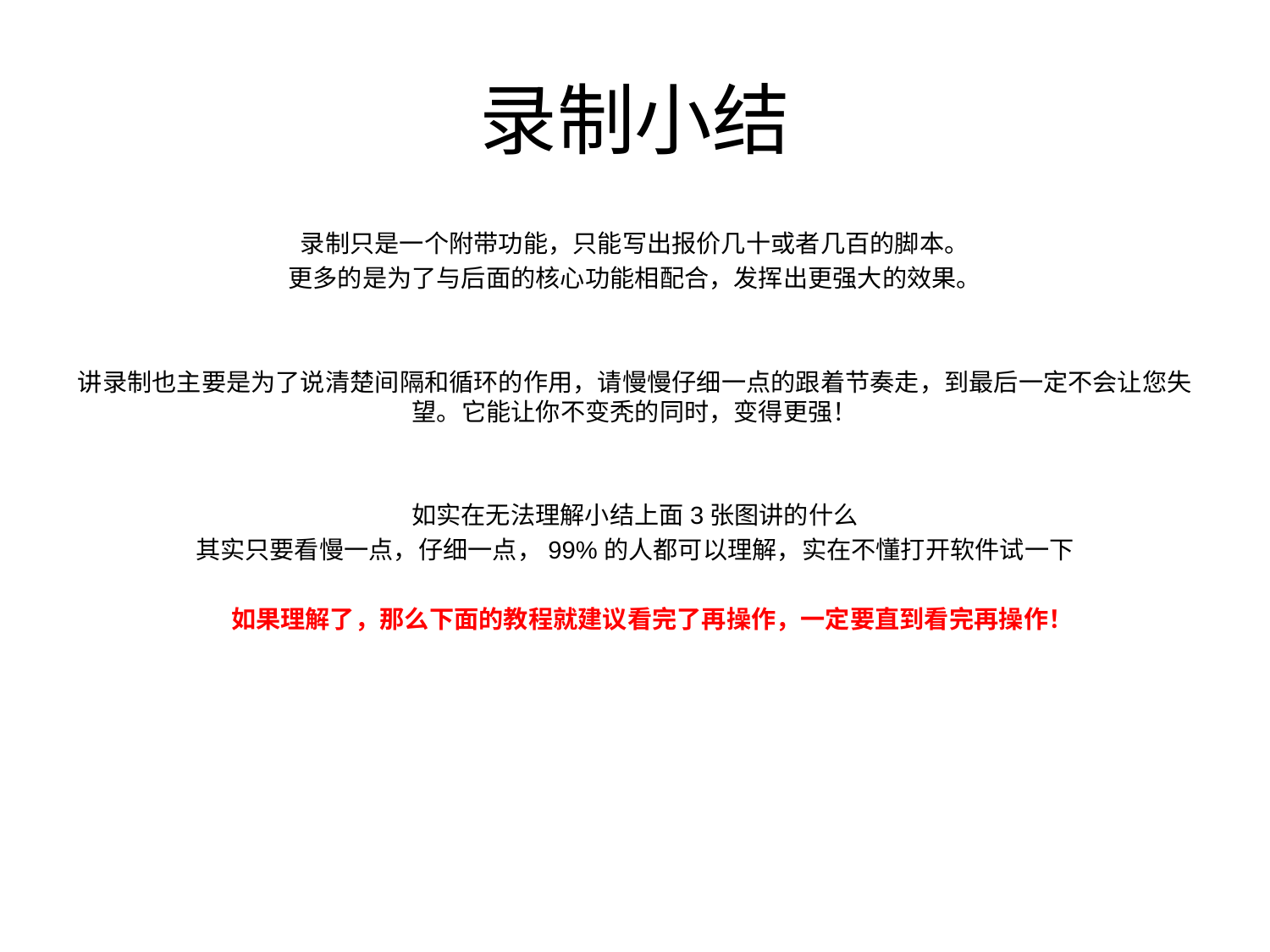

# 录制小结
录制只是一个附带功能，只能写出报价几十或者几百的脚本。
更多的是为了与后面的核心功能相配合，发挥出更强大的效果。

讲录制也主要是为了说清楚间隔和循环的作用，请慢慢仔细一点的跟着节奏走，到最后一定不会让您失望。它能让你不变秃的同时，变得更强！

如实在无法理解小结上面3张图讲的什么
其实只要看慢一点，仔细一点，99%的人都可以理解，实在不懂打开软件试一下

     如果理解了，那么下面的教程就建议看完了再操作，一定要直到看完再操作！